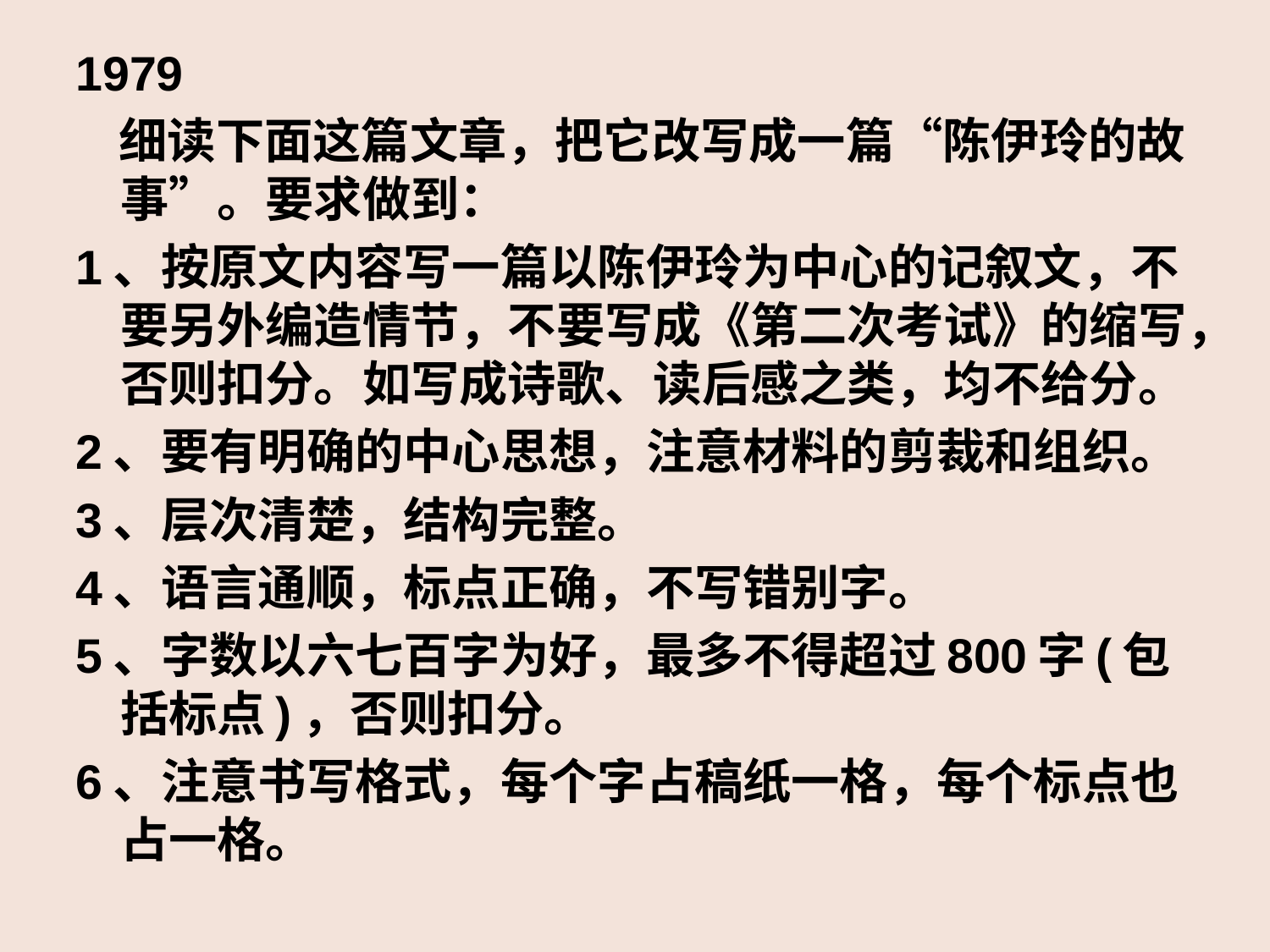

1979
   细读下面这篇文章，把它改写成一篇“陈伊玲的故事”。要求做到：
1、按原文内容写一篇以陈伊玲为中心的记叙文，不要另外编造情节，不要写成《第二次考试》的缩写，否则扣分。如写成诗歌、读后感之类，均不给分。
2、要有明确的中心思想，注意材料的剪裁和组织。
3、层次清楚，结构完整。
4、语言通顺，标点正确，不写错别字。
5、字数以六七百字为好，最多不得超过800字(包括标点)，否则扣分。
6、注意书写格式，每个字占稿纸一格，每个标点也占一格。